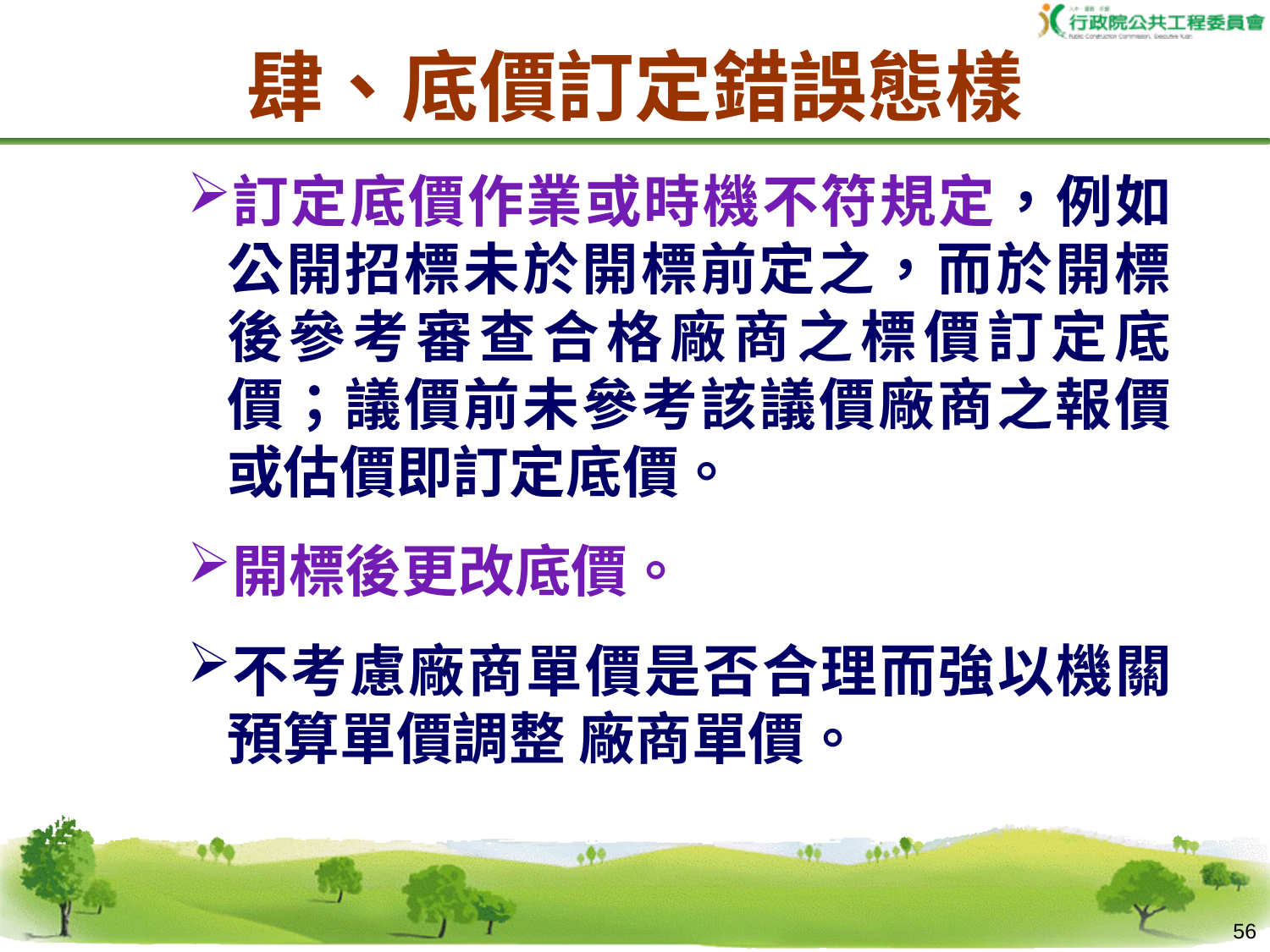

肆、底價訂定錯誤態樣
訂定底價作業或時機不符規定，例如公開招標未於開標前定之，而於開標後參考審查合格廠商之標價訂定底價；議價前未參考該議價廠商之報價或估價即訂定底價。
開標後更改底價。
不考慮廠商單價是否合理而強以機關預算單價調整 廠商單價。

56